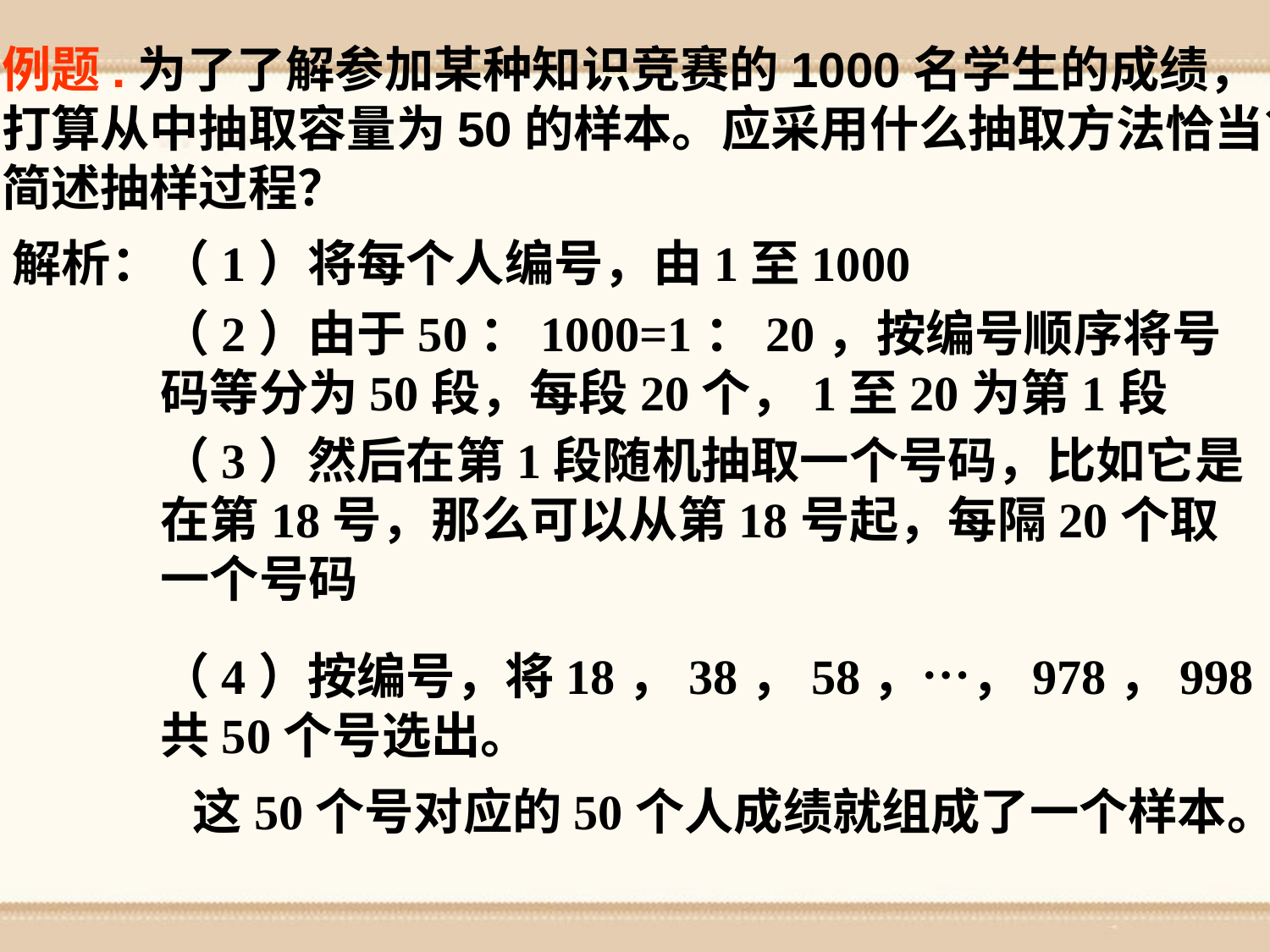

例题.为了了解参加某种知识竞赛的1000名学生的成绩，
打算从中抽取容量为50的样本。应采用什么抽取方法恰当？
简述抽样过程？
解析：（1）将每个人编号，由1至1000
（2）由于50：1000=1：20，按编号顺序将号码等分为50段，每段20个，1至20为第1段

（3）然后在第1段随机抽取一个号码，比如它是在第18号，那么可以从第18号起，每隔20个取一个号码
（4）按编号，将18，38，58，…，978，998共50个号选出。
这50个号对应的50个人成绩就组成了一个样本。